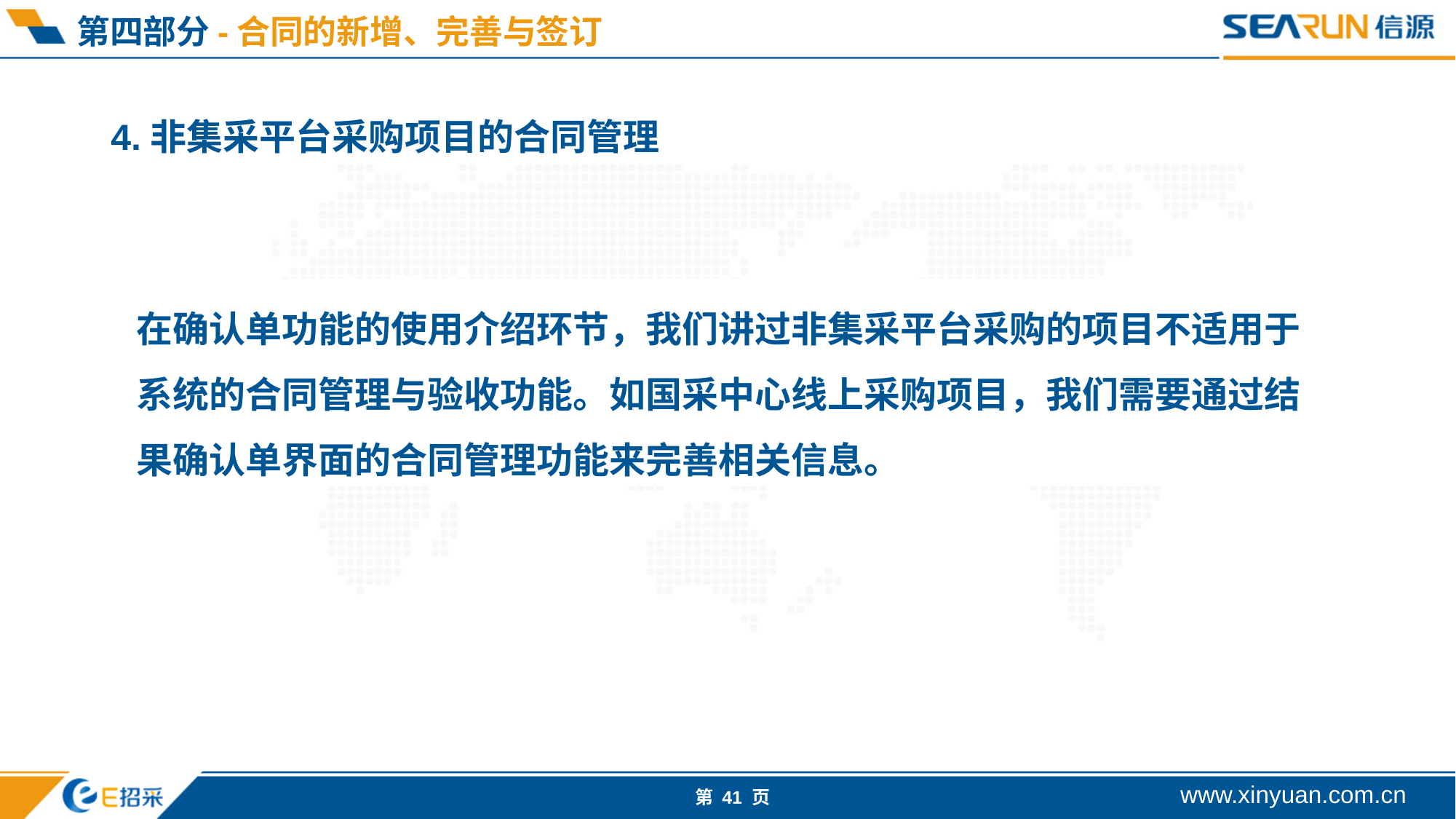

#
第四部分-合同的新增、完善与签订
4.非集采平台采购项目的合同管理
在确认单功能的使用介绍环节，我们讲过非集采平台采购的项目不适用于系统的合同管理与验收功能。如国采中心线上采购项目，我们需要通过结果确认单界面的合同管理功能来完善相关信息。

企业精
行为准则